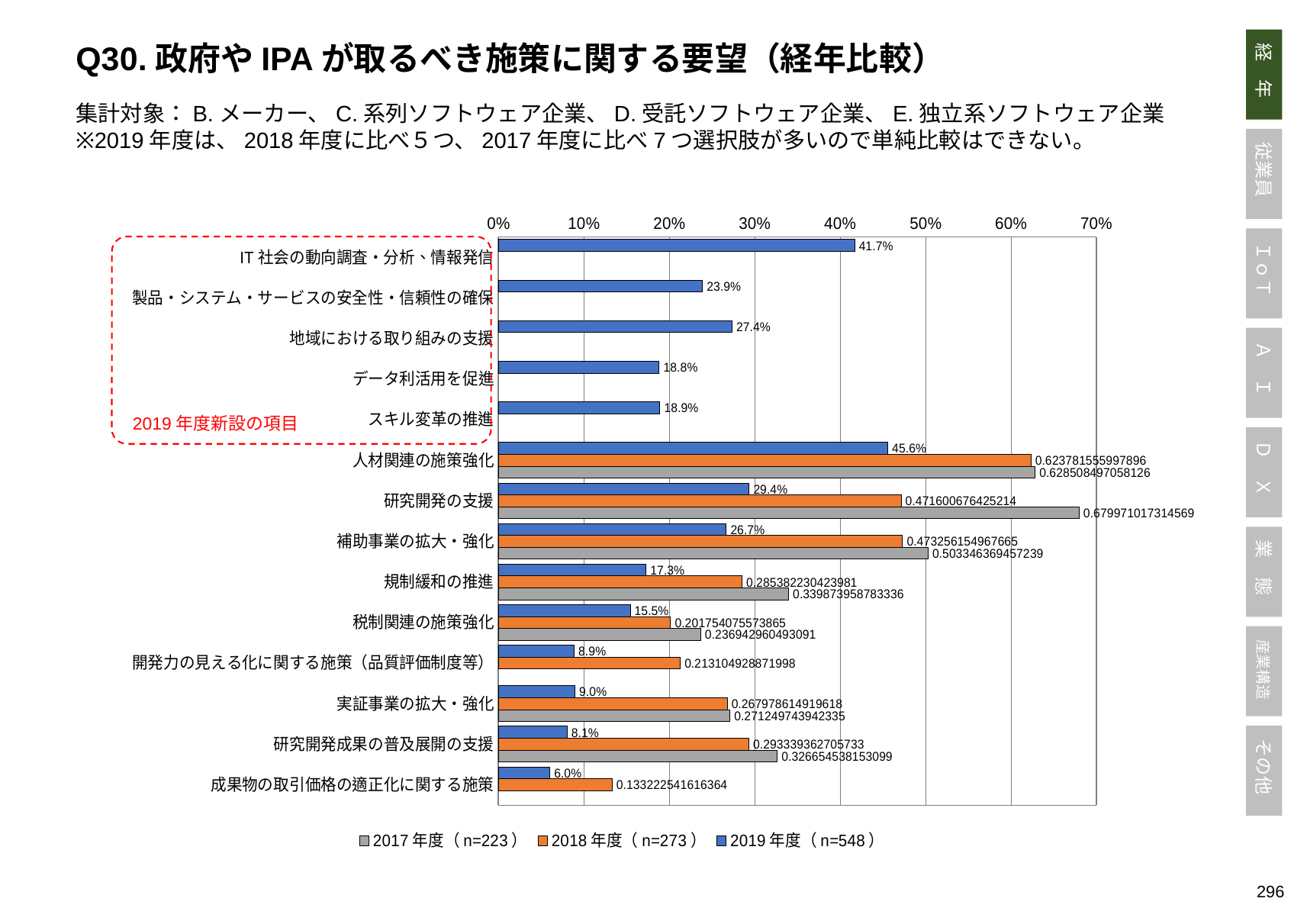

Q30.政府やIPAが取るべき施策に関する要望（経年比較）
集計対象：B.メーカー、C.系列ソフトウェア企業、D.受託ソフトウェア企業、E.独立系ソフトウェア企業
※2019年度は、2018年度に比べ５つ、2017年度に比べ7つ選択肢が多いので単純比較はできない。

### Chart

| Category | 2019年度（n=548） | 2018年度（n=273） | 2017年度（n=223） |
|---|---|---|---|
| IT社会の動向調査・分析、情報発信 | 0.41735059949055575 | None | None |
| 製品・システム・サービスの安全性・信頼性の確保 | 0.23906342493101157 | None | None |
| 地域における取り組みの支援 | 0.2735756639057627 | None | None |
| データ利活用を促進 | 0.18836016270413905 | None | None |
| スキル変革の推進 | 0.18926133774276083 | None | None |
| 人材関連の施策強化 | 0.45598844723614024 | 0.6237815559978961 | 0.6285084970581256 |
| 研究開発の支援 | 0.29371346762769224 | 0.47160067642521386 | 0.6799710173145687 |
| 補助事業の拡大・強化 | 0.26691980553048733 | 0.47325615496766504 | 0.5033463694572389 |
| 規制緩和の推進 | 0.17299943811464397 | 0.28538223042398125 | 0.33987395878333565 |
| 税制関連の施策強化 | 0.15460099590278165 | 0.2017540755738649 | 0.236942960493091 |
| 開発力の見える化に関する施策（品質評価制度等） | 0.08882245094779569 | 0.21310492887199758 | None |
| 実証事業の拡大・強化 | 0.08972362598641748 | 0.26797861491961805 | 0.2712497439423348 |
| 研究開発成果の普及展開の支援 | 0.0807683716749184 | 0.2933393627057328 | 0.3266545381530992 |
| 成果物の取引価格の適正化に関する施策 | 0.06036542936845932 | 0.1332225416163636 | None |
2019年度新設の項目
296